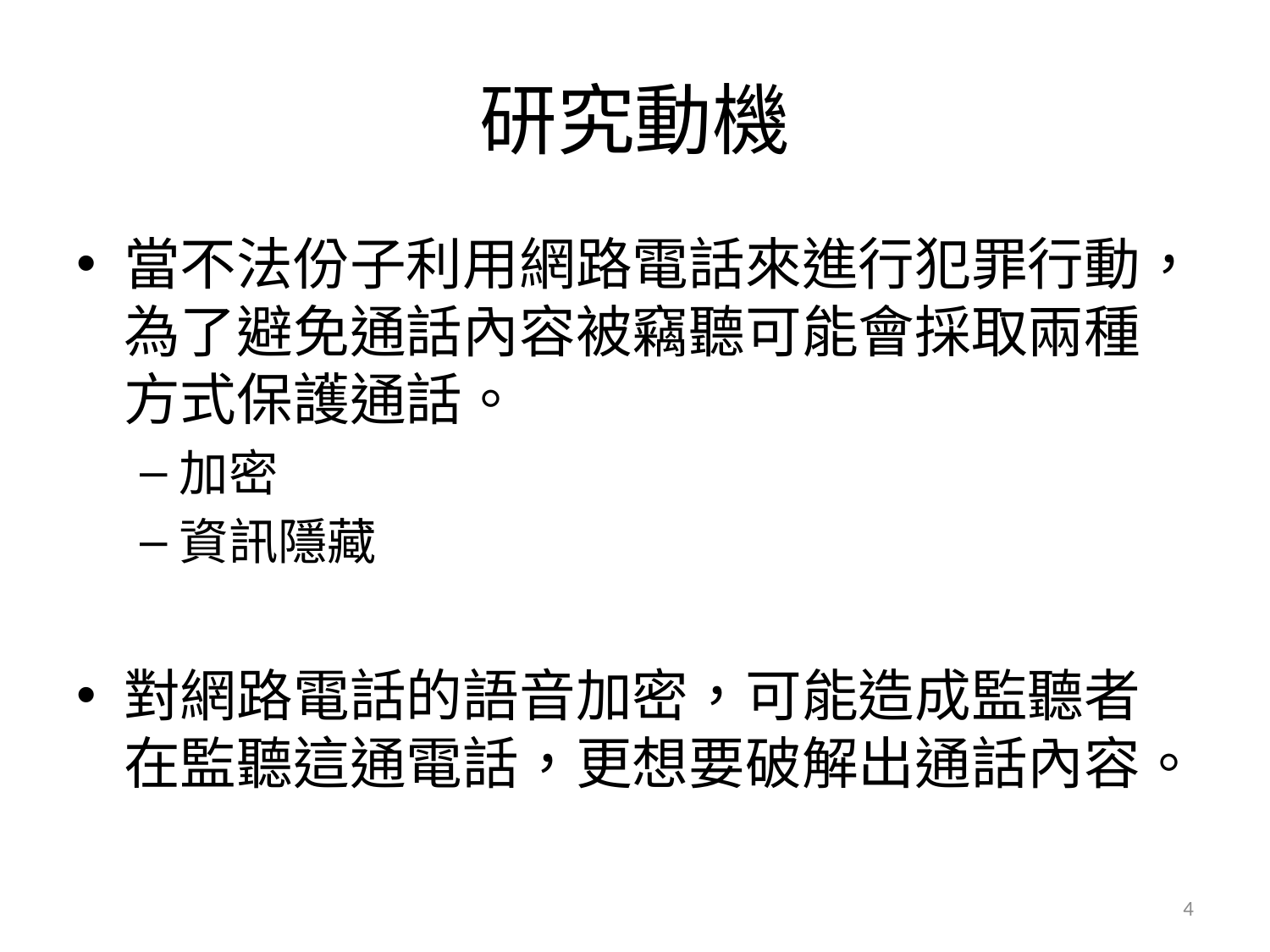

# 研究動機
當不法份子利用網路電話來進行犯罪行動，為了避免通話內容被竊聽可能會採取兩種方式保護通話。
加密
資訊隱藏

對網路電話的語音加密，可能造成監聽者在監聽這通電話，更想要破解出通話內容。
4